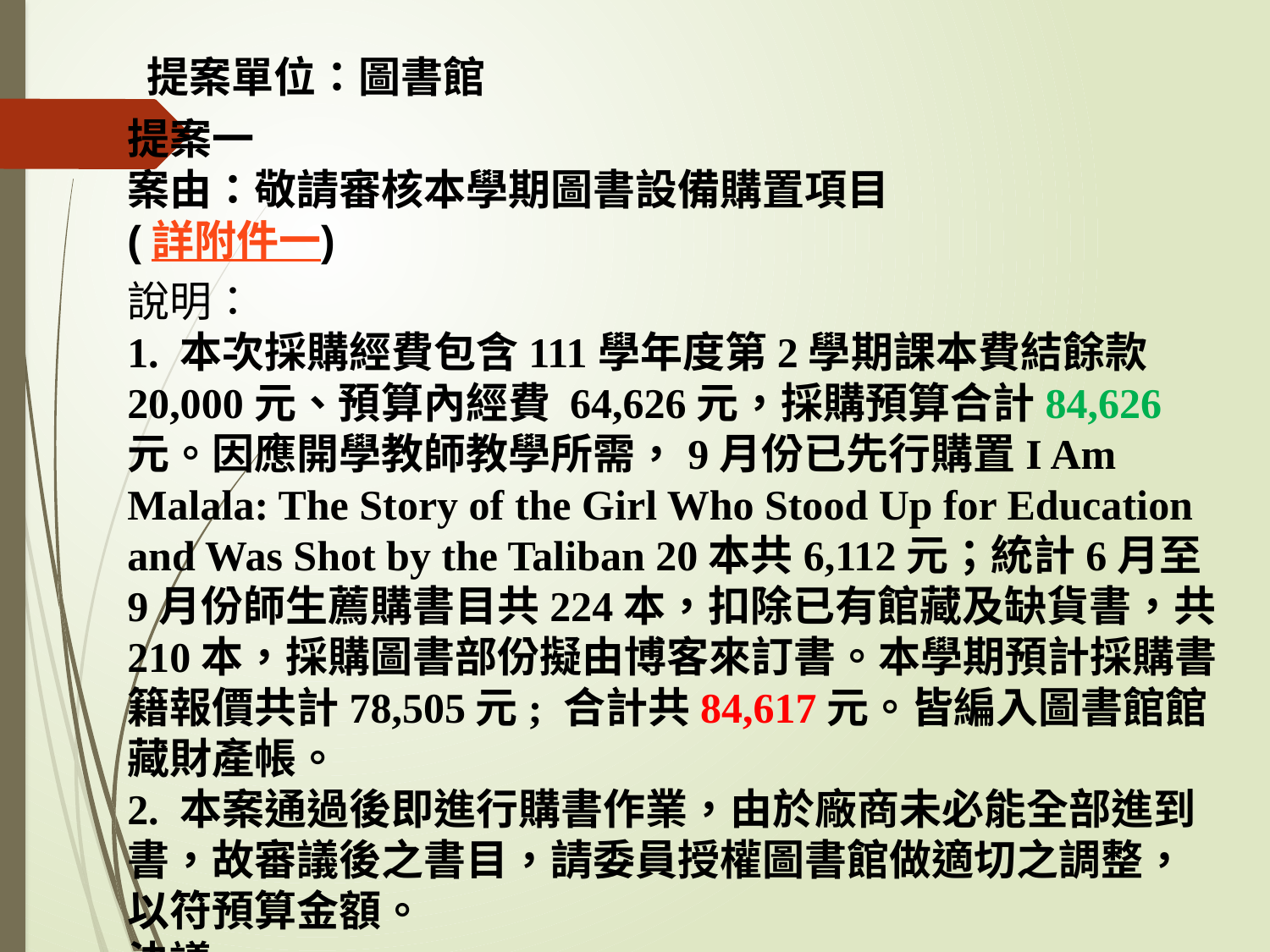

提案單位：圖書館
提案一
案由：敬請審核本學期圖書設備購置項目
(詳附件一)
說明：
1. 本次採購經費包含111學年度第2學期課本費結餘款20,000元、預算內經費 64,626元，採購預算合計84,626元。因應開學教師教學所需，9月份已先行購置I Am Malala: The Story of the Girl Who Stood Up for Education and Was Shot by the Taliban 20本共6,112元；統計6月至9月份師生薦購書目共224本，扣除已有館藏及缺貨書，共210本，採購圖書部份擬由博客來訂書。本學期預計採購書籍報價共計78,505元; 合計共84,617元。皆編入圖書館館藏財產帳。
2. 本案通過後即進行購書作業，由於廠商未必能全部進到書，故審議後之書目，請委員授權圖書館做適切之調整，以符預算金額。
決議: